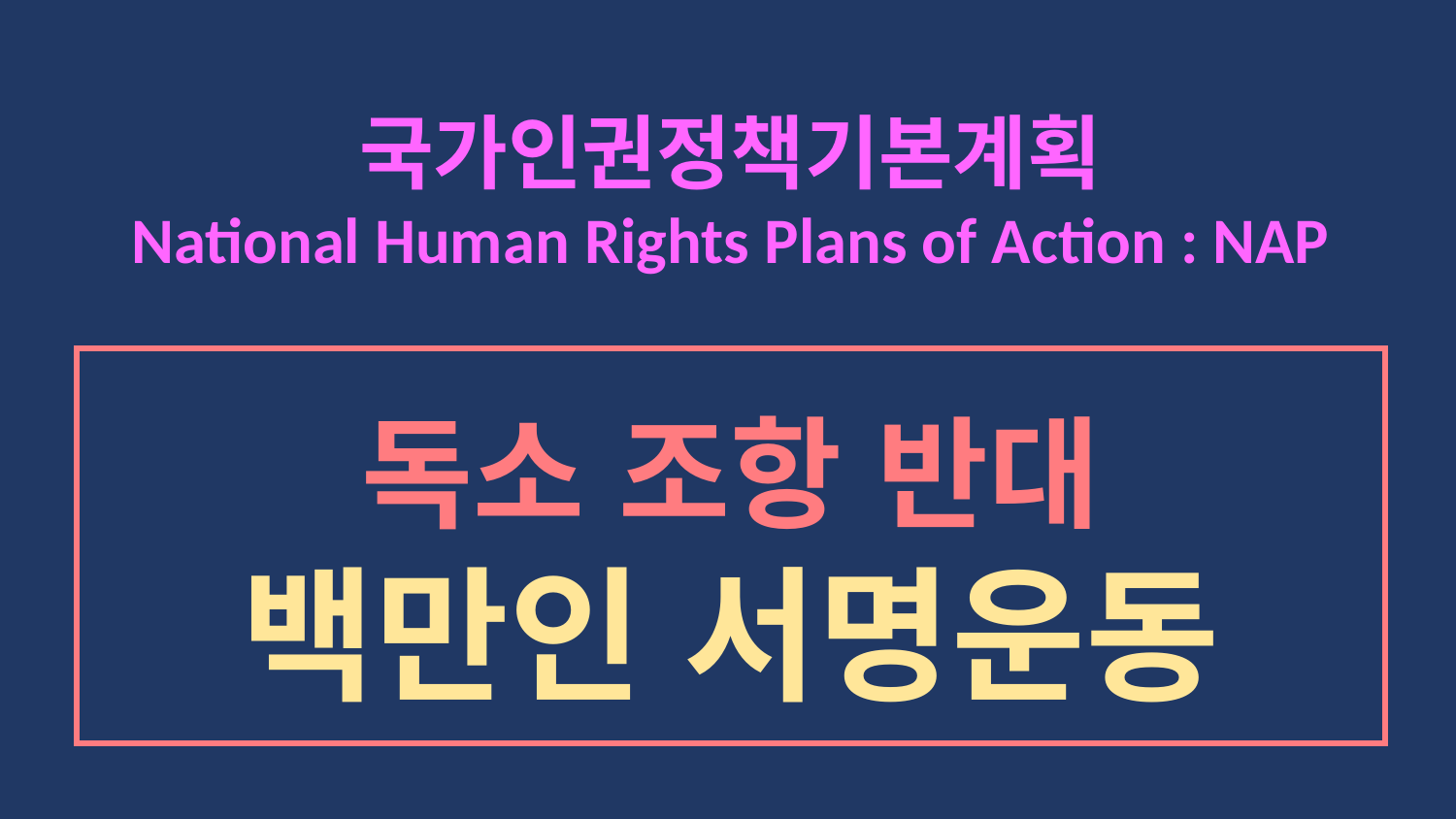

국가인권정책기본계획
National Human Rights Plans of Action : NAP

독소 조항 반대
백만인 서명운동